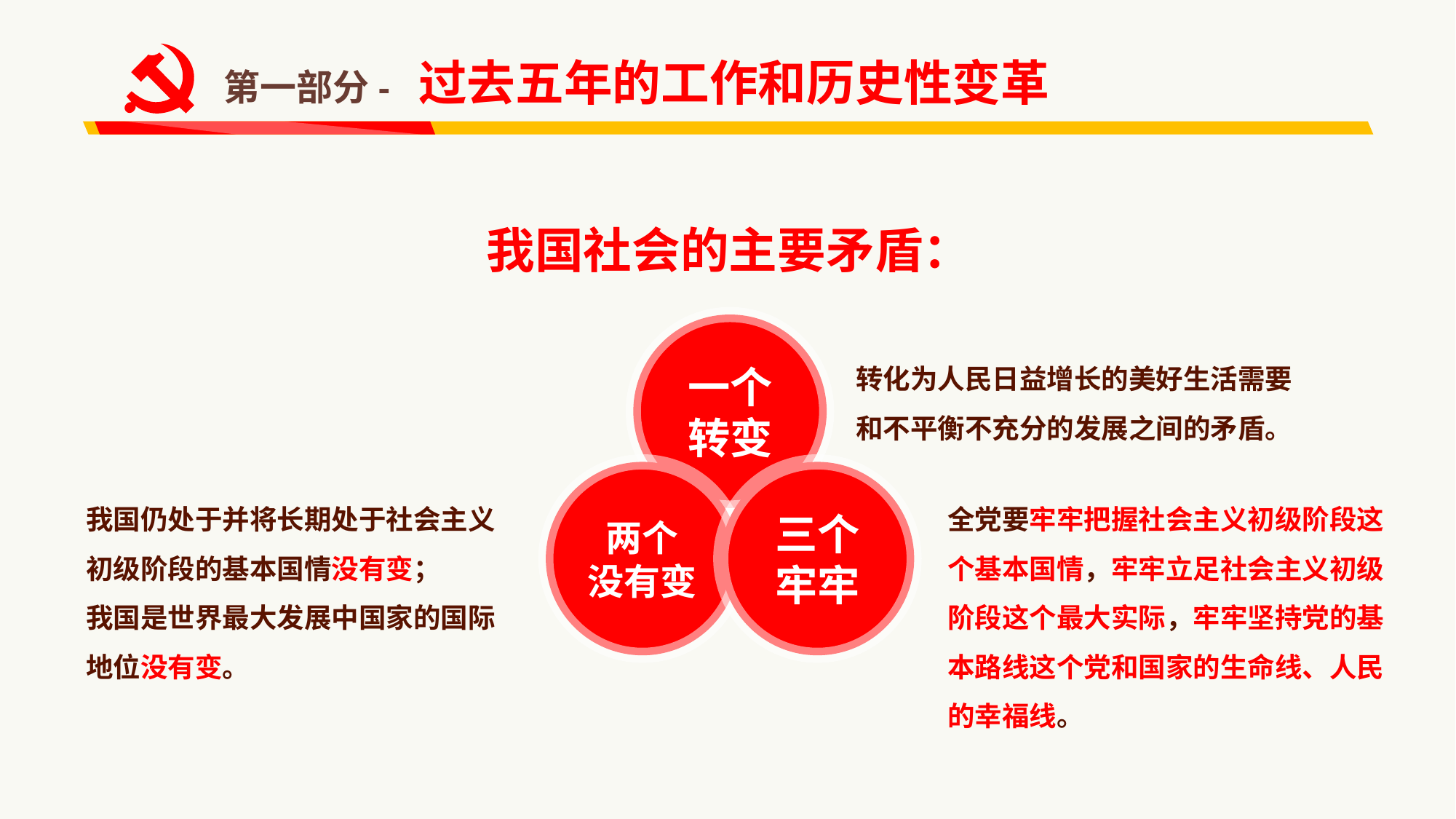

第一部分- 过去五年的工作和历史性变革
我国社会的主要矛盾：
一个
转变
转化为人民日益增长的美好生活需要和不平衡不充分的发展之间的矛盾。
两个
没有变
三个
牢牢
我国仍处于并将长期处于社会主义初级阶段的基本国情没有变；
我国是世界最大发展中国家的国际地位没有变。
全党要牢牢把握社会主义初级阶段这个基本国情，牢牢立足社会主义初级阶段这个最大实际，牢牢坚持党的基本路线这个党和国家的生命线、人民的幸福线。